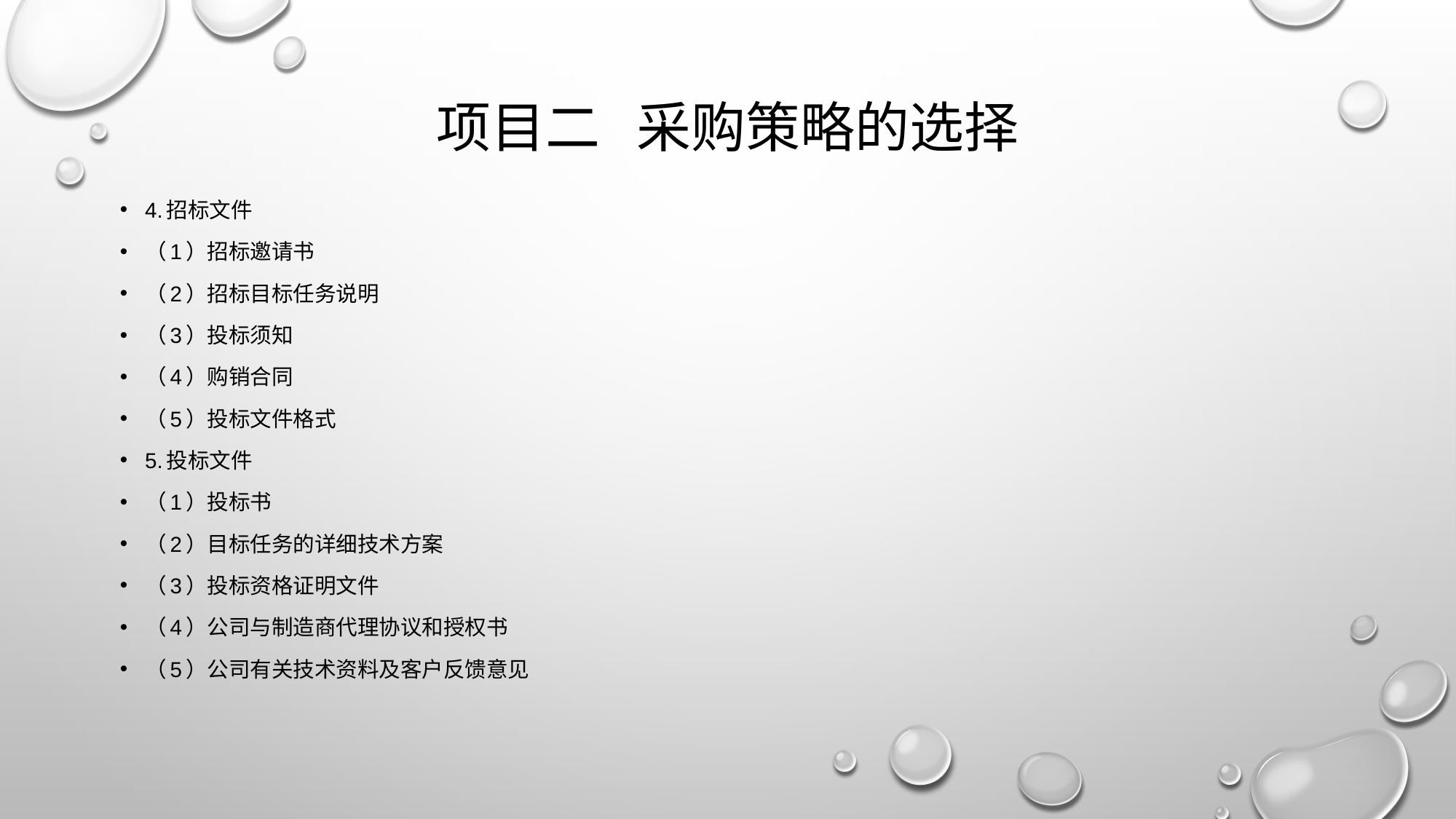

# 项目二   采购策略的选择
4.招标文件
（1）招标邀请书
（2）招标目标任务说明
（3）投标须知
（4）购销合同
（5）投标文件格式
5.投标文件
（1）投标书
（2）目标任务的详细技术方案
（3）投标资格证明文件
（4）公司与制造商代理协议和授权书
（5）公司有关技术资料及客户反馈意见